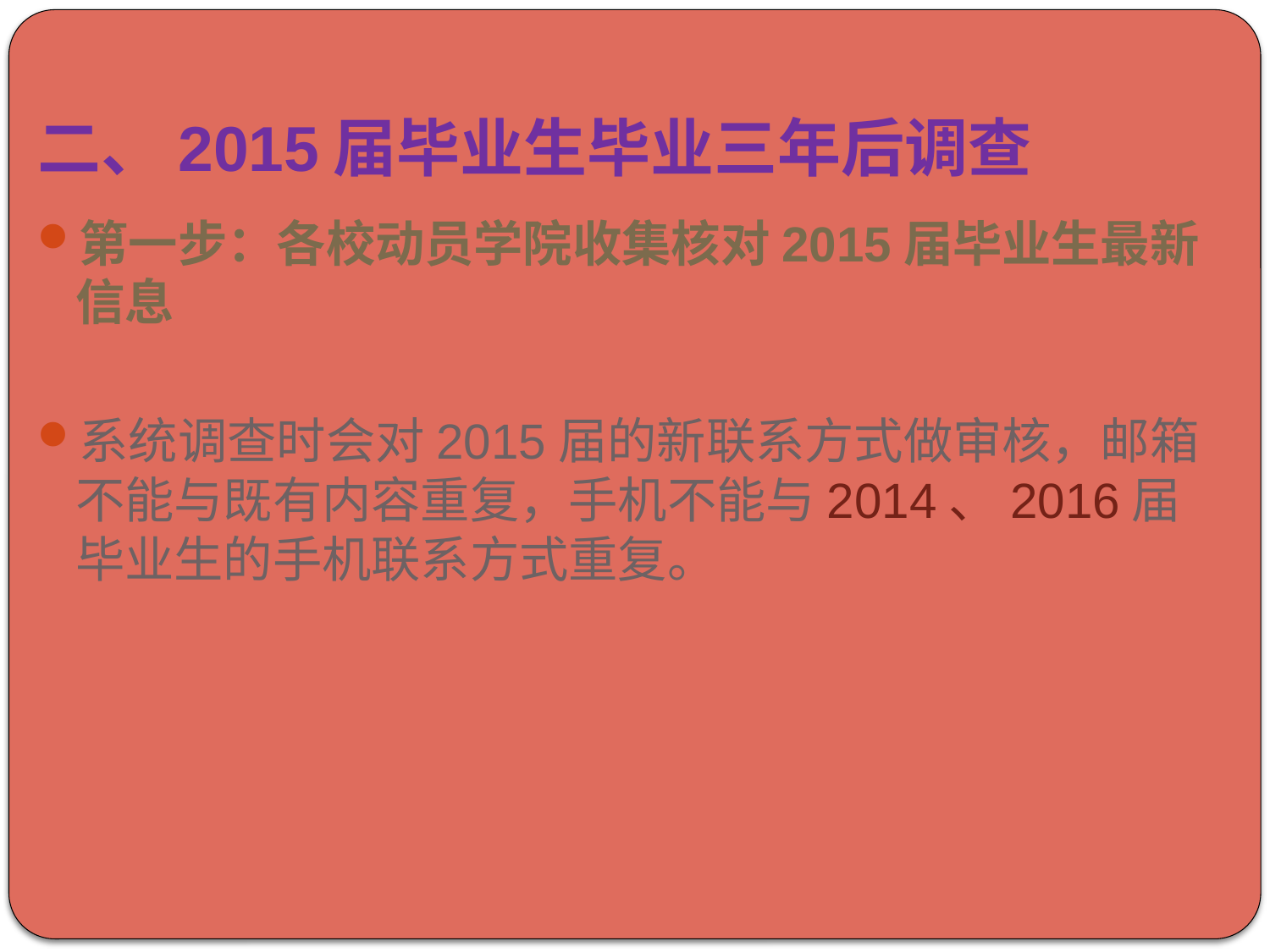

# 二、2015届毕业生毕业三年后调查
第一步：各校动员学院收集核对2015届毕业生最新信息

系统调查时会对2015届的新联系方式做审核，邮箱不能与既有内容重复，手机不能与2014、2016届毕业生的手机联系方式重复。